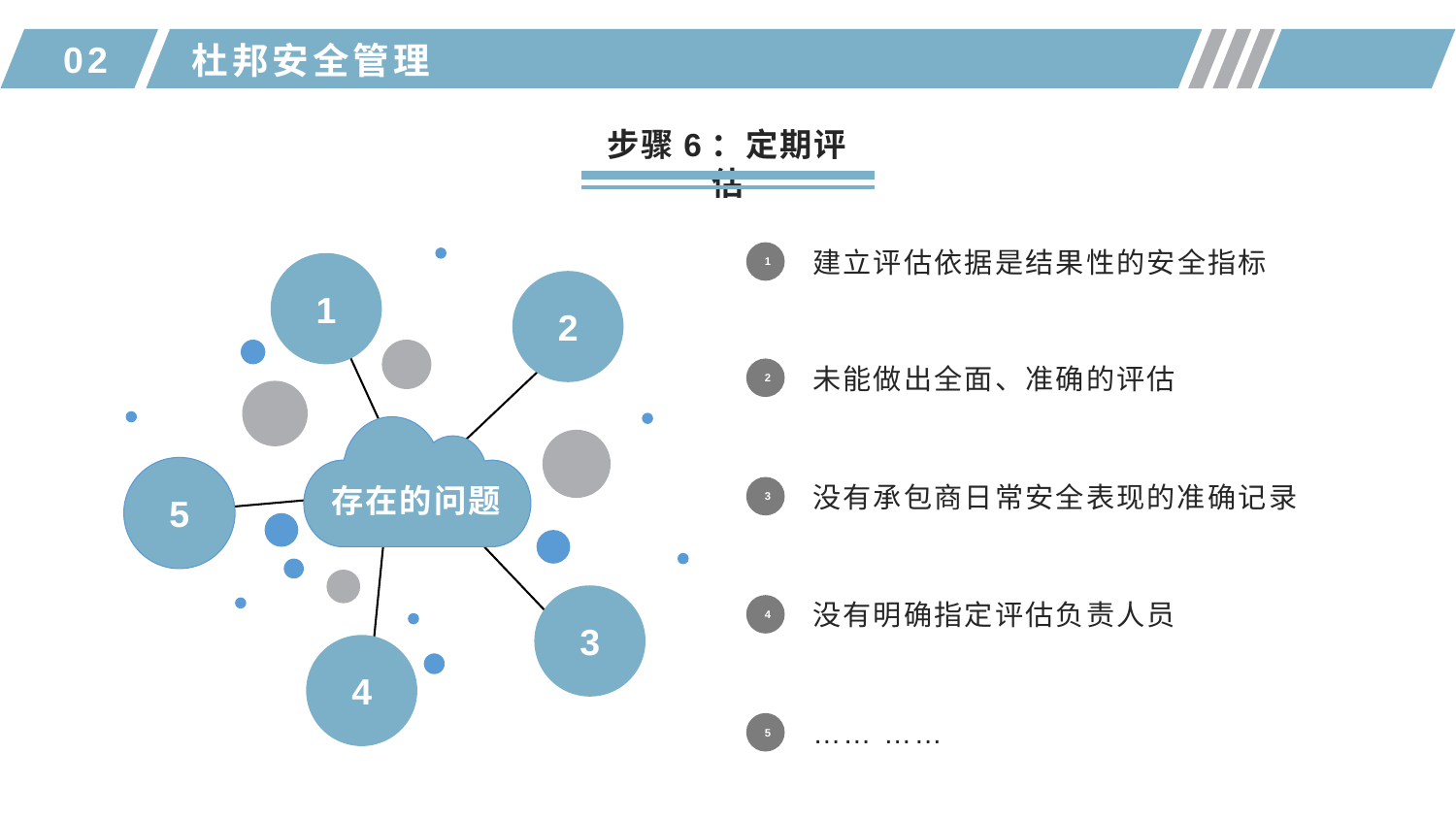

02
杜邦安全管理
步骤6：定期评估
建立评估依据是结果性的安全指标
1
未能做出全面、准确的评估
2
没有承包商日常安全表现的准确记录
3
没有明确指定评估负责人员
4
…… ……
5

1
2

5
存在的问题

3

4